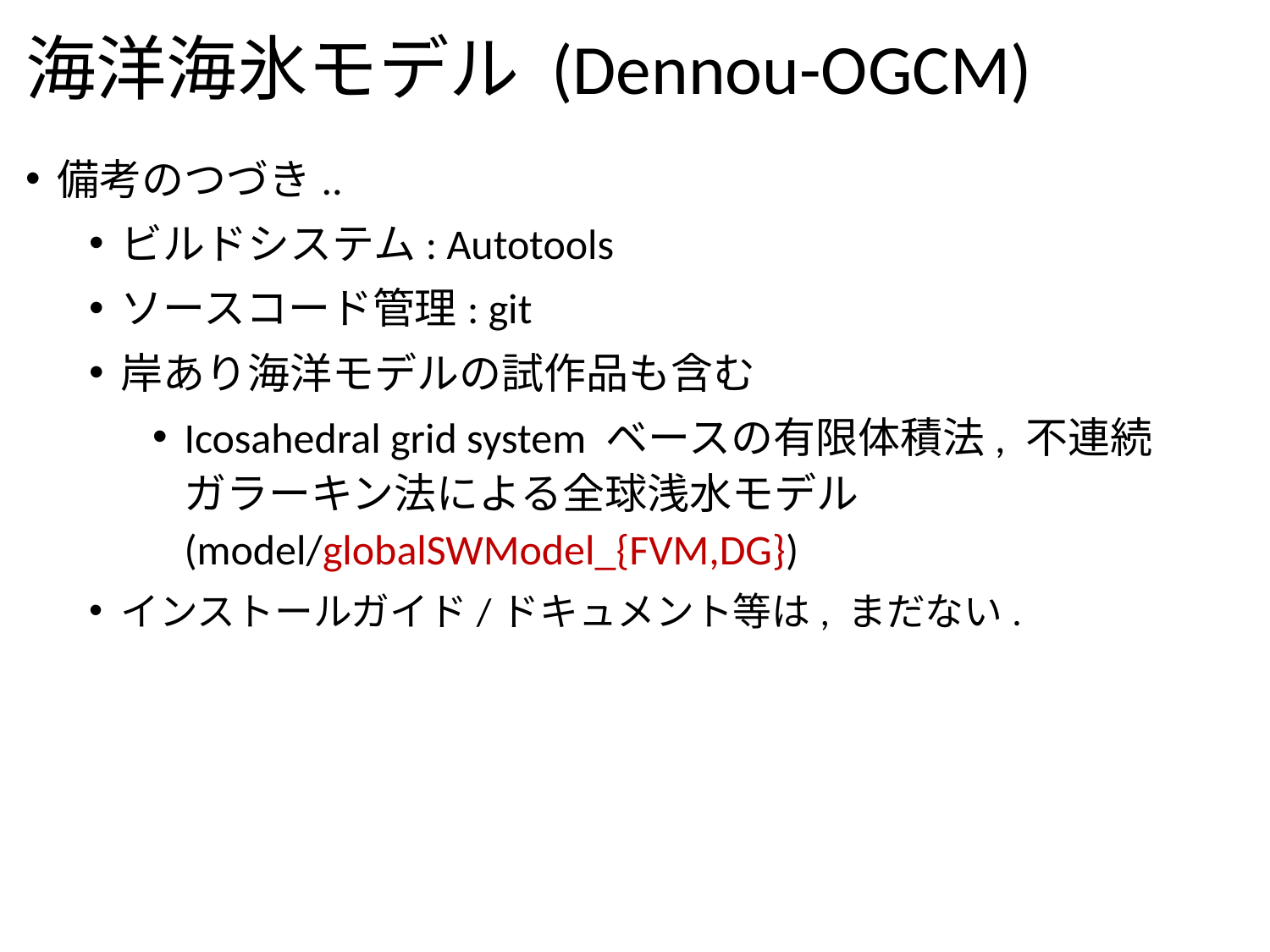

# 海洋海氷モデル (Dennou-OGCM)
備考のつづき..
ビルドシステム: Autotools
ソースコード管理: git
岸あり海洋モデルの試作品も含む
Icosahedral grid system ベースの有限体積法, 不連続ガラーキン法による全球浅水モデル  (model/globalSWModel_{FVM,DG})
インストールガイド/ドキュメント等は, まだない.